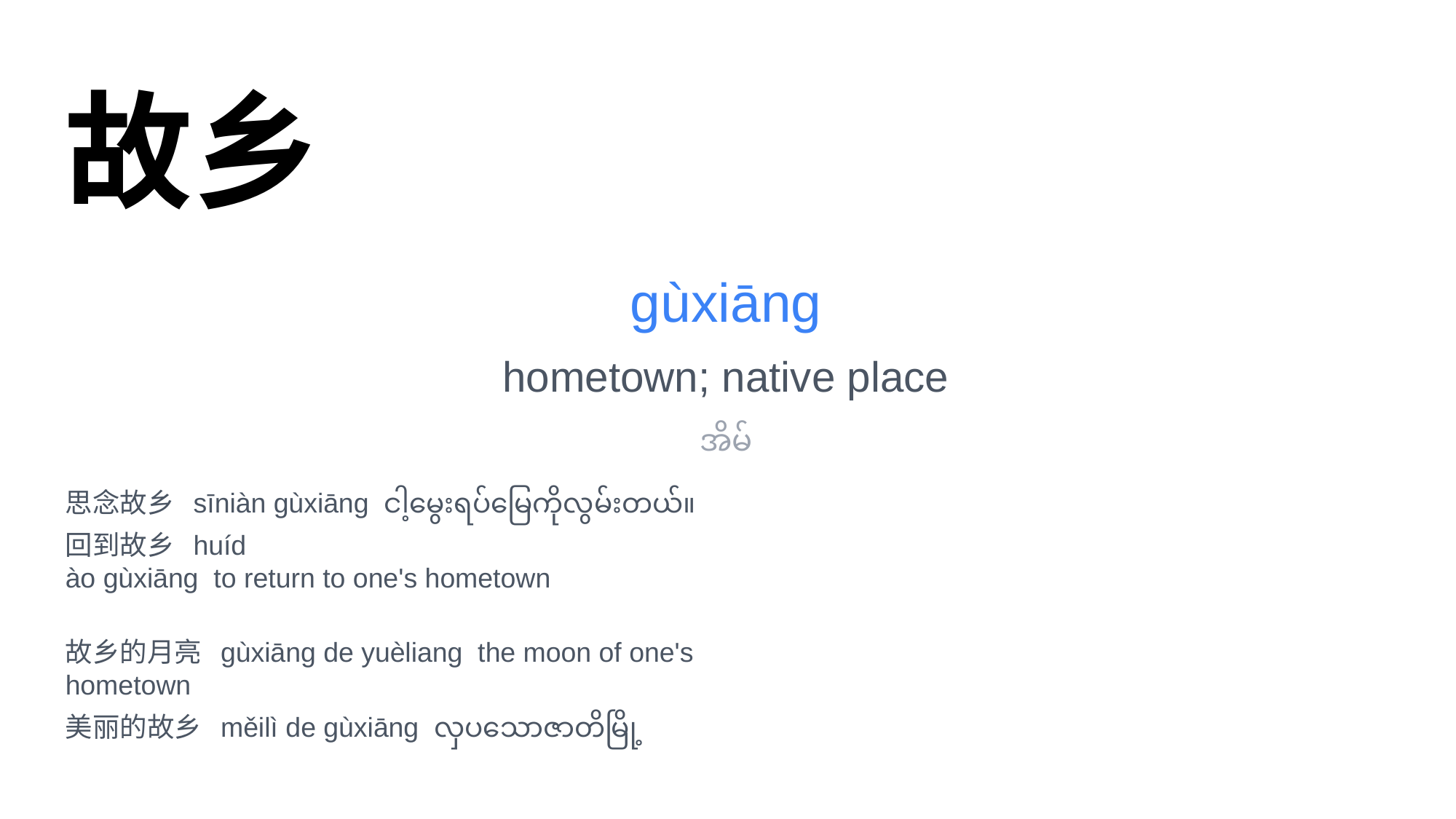

故乡
gùxiāng
hometown; native place
အိမ်
思念故乡  sīniàn gùxiāng  ငါ့မွေးရပ်မြေကိုလွမ်းတယ်။
回到故乡  huíd
ào gùxiāng  to return to one's hometown
故乡的月亮  gùxiāng de yuèliang  the moon of one's
hometown
美丽的故乡  měilì de gùxiāng  လှပသောဇာတိမြို့